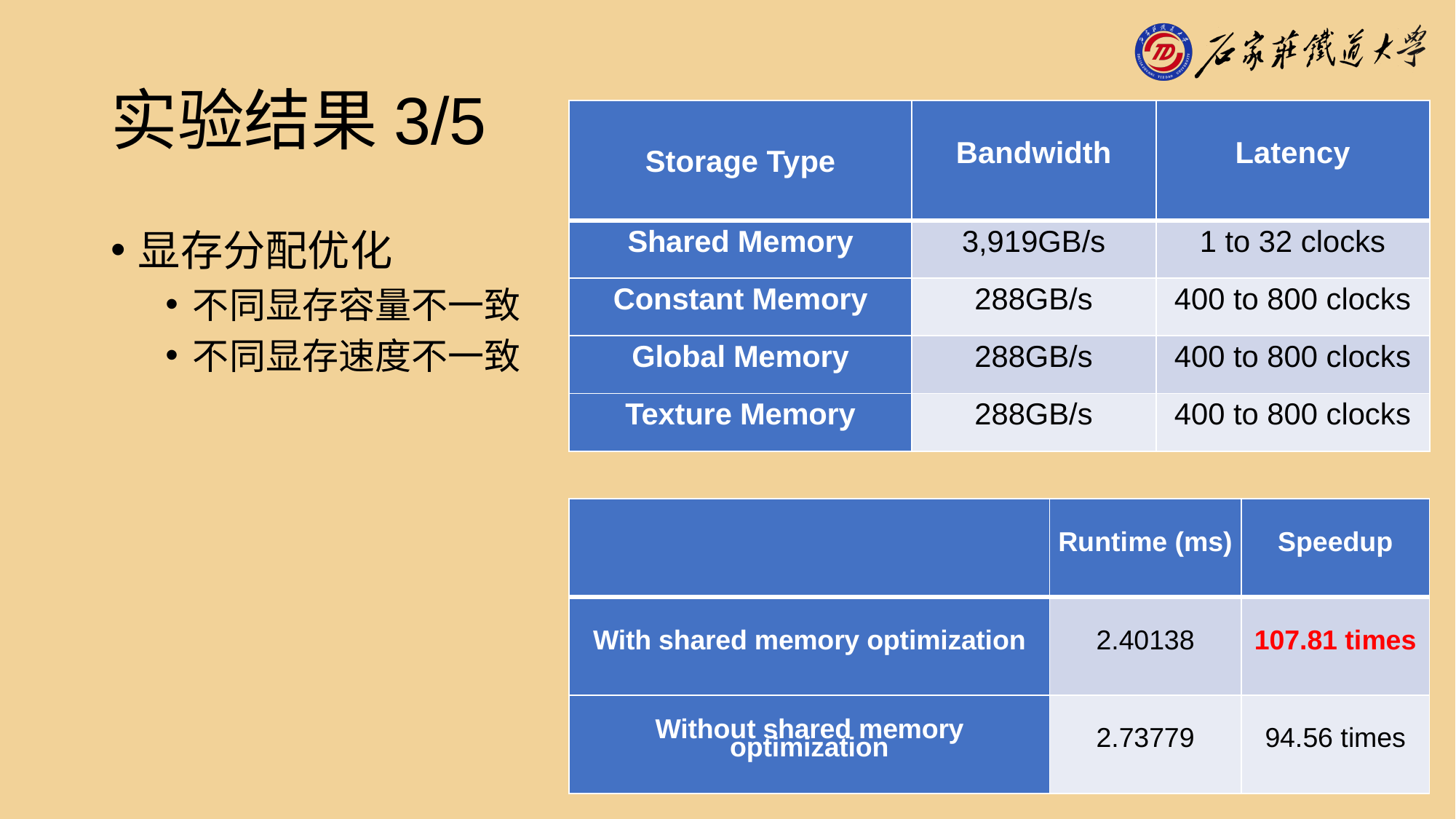

# 实验结果3/5
| Storage Type | Bandwidth | Latency |
| --- | --- | --- |
| Shared Memory | 3,919GB/s | 1 to 32 clocks |
| Constant Memory | 288GB/s | 400 to 800 clocks |
| Global Memory | 288GB/s | 400 to 800 clocks |
| Texture Memory | 288GB/s | 400 to 800 clocks |
显存分配优化
不同显存容量不一致
不同显存速度不一致
|  | Runtime (ms) | Speedup |
| --- | --- | --- |
| With shared memory optimization | 2.40138 | 107.81 times |
| Without shared memory optimization | 2.73779 | 94.56 times |